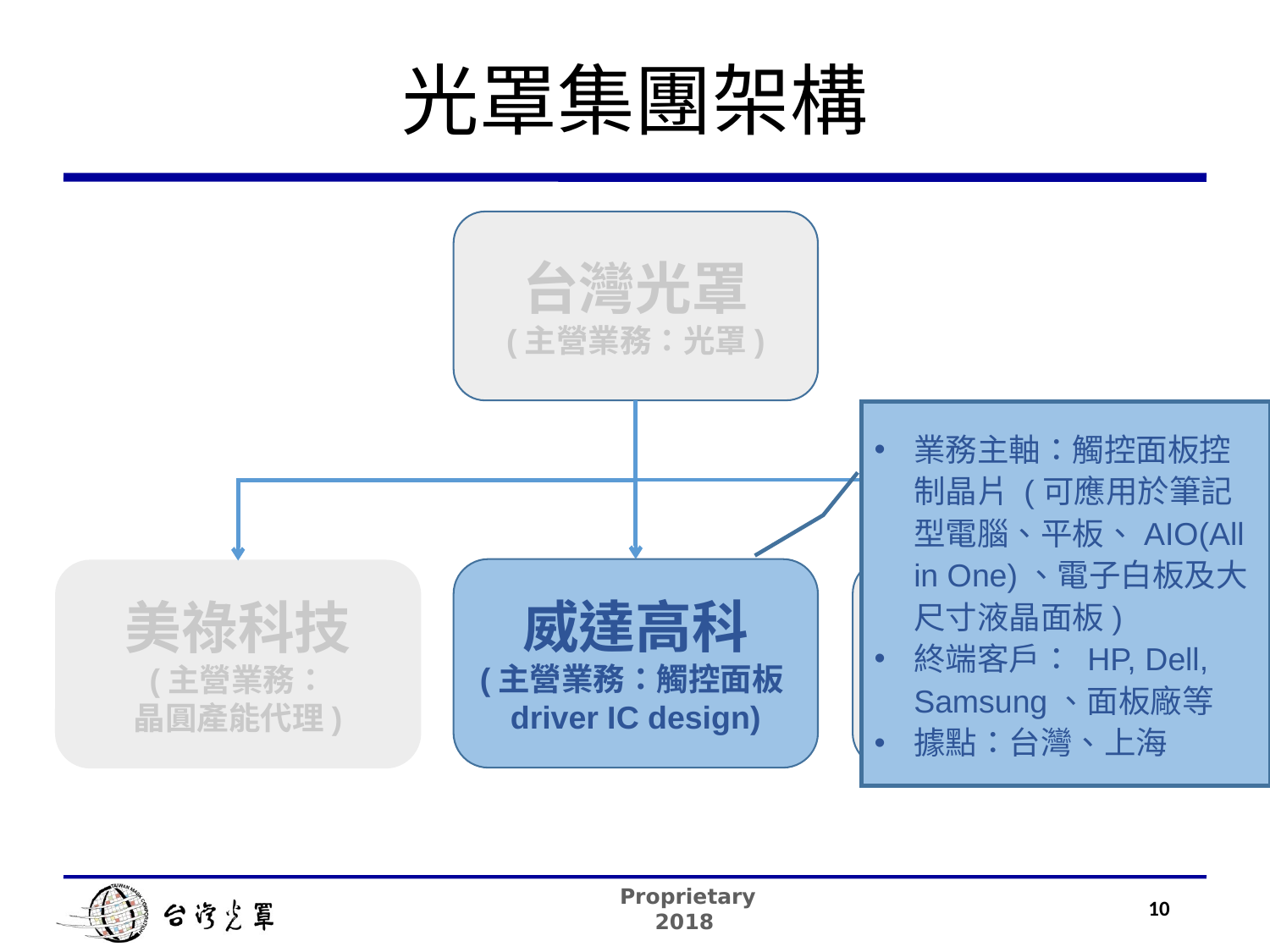

# 光罩集團架構
台灣光罩
(主營業務：光罩)
業務主軸：觸控面板控制晶片 (可應用於筆記型電腦、平板、AIO(All in One)、電子白板及大尺寸液晶面板)
終端客戶： HP, Dell, Samsung、面板廠等
據點：台灣、上海
威達高科
(主營業務：觸控面板driver IC design)
群豐科技
(主營業務：Flash封裝)
美祿科技
(主營業務：
晶圓產能代理)
10